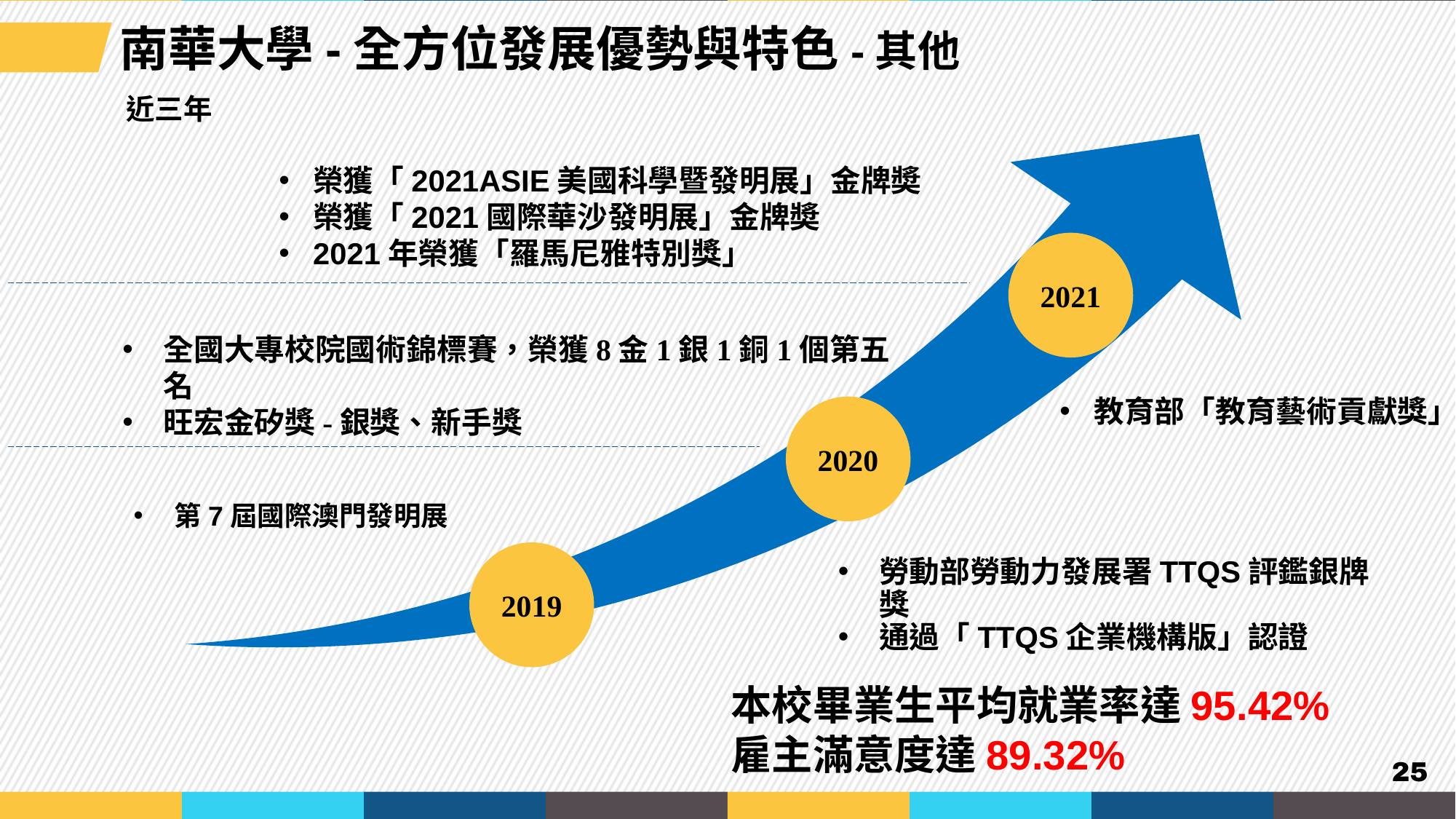

南華大學-全方位發展優勢與特色-其他

近三年

榮獲「2021ASIE美國科學暨發明展」金牌奬
榮獲「2021國際華沙發明展」金牌奬
2021年榮獲「羅馬尼雅特別獎」
2021
3
全國大專校院國術錦標賽，榮獲8金1銀1銅1個第五名
旺宏金矽獎-銀獎、新手獎
教育部「教育藝術貢獻獎」
2020
2
第7屆國際澳門發明展
2019
勞動部勞動力發展署TTQS評鑑銀牌獎
通過「TTQS企業機構版」認證
本校畢業生平均就業率達95.42%
雇主滿意度達89.32%